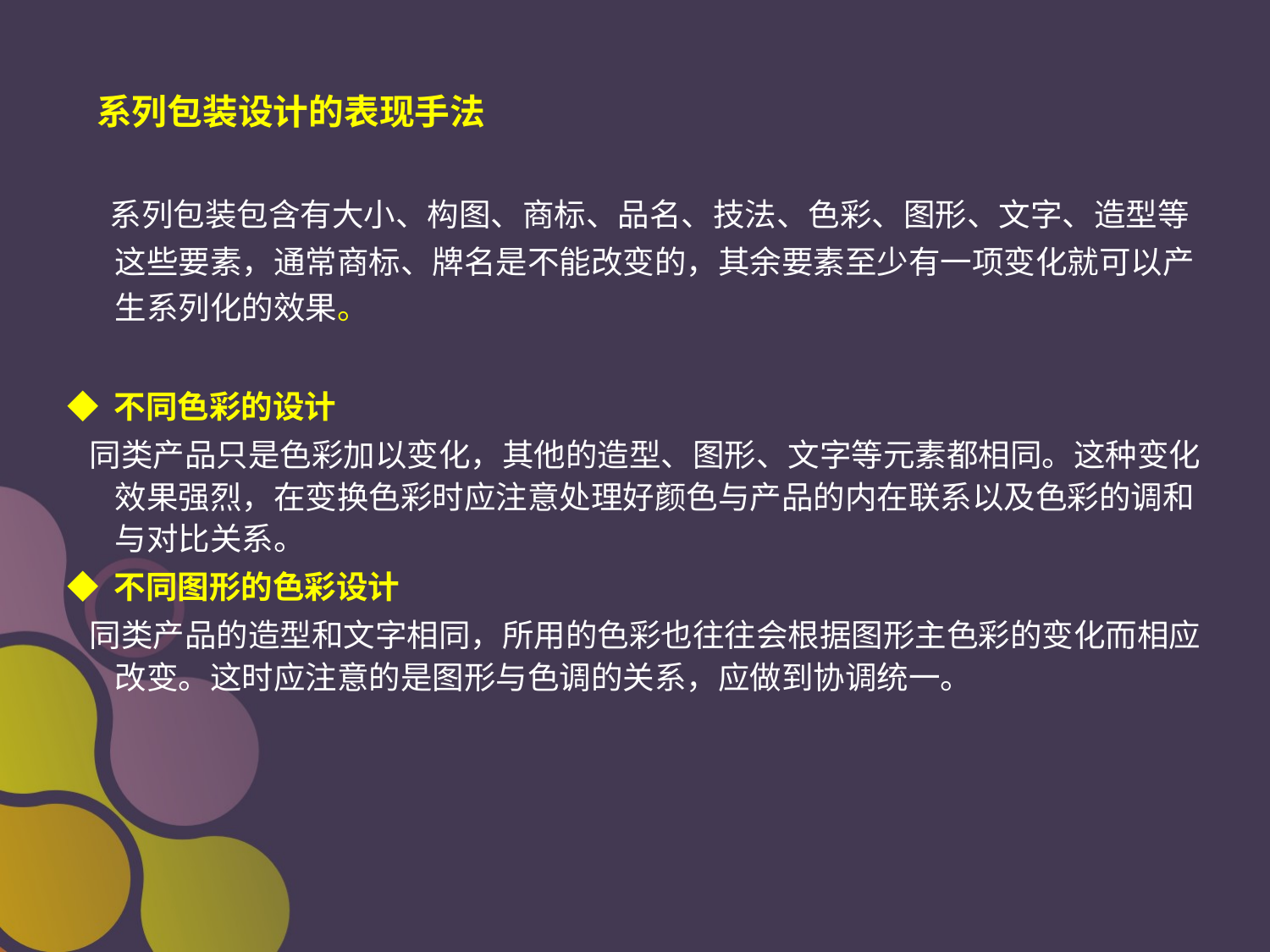

系列包装设计的表现手法

　系列包装包含有大小、构图、商标、品名、技法、色彩、图形、文字、造型等这些要素，通常商标、牌名是不能改变的，其余要素至少有一项变化就可以产生系列化的效果。
◆ 不同色彩的设计
  同类产品只是色彩加以变化，其他的造型、图形、文字等元素都相同。这种变化效果强烈，在变换色彩时应注意处理好颜色与产品的内在联系以及色彩的调和与对比关系。
◆ 不同图形的色彩设计
  同类产品的造型和文字相同，所用的色彩也往往会根据图形主色彩的变化而相应改变。这时应注意的是图形与色调的关系，应做到协调统一。